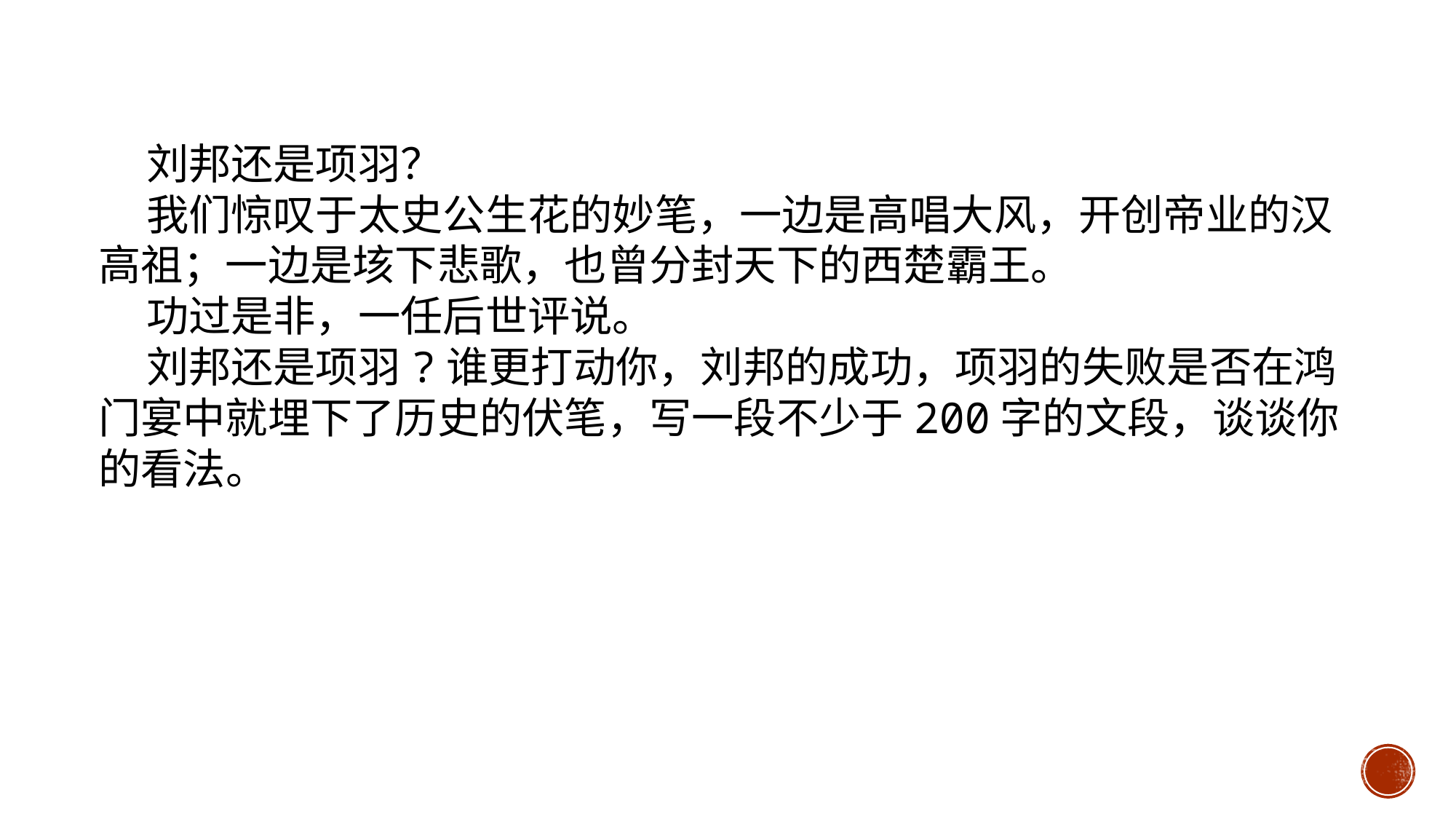

刘邦还是项羽？
    我们惊叹于太史公生花的妙笔，一边是高唱大风，开创帝业的汉高祖；一边是垓下悲歌，也曾分封天下的西楚霸王。
    功过是非，一任后世评说。
    刘邦还是项羽?谁更打动你，刘邦的成功，项羽的失败是否在鸿门宴中就埋下了历史的伏笔，写一段不少于200字的文段，谈谈你的看法。